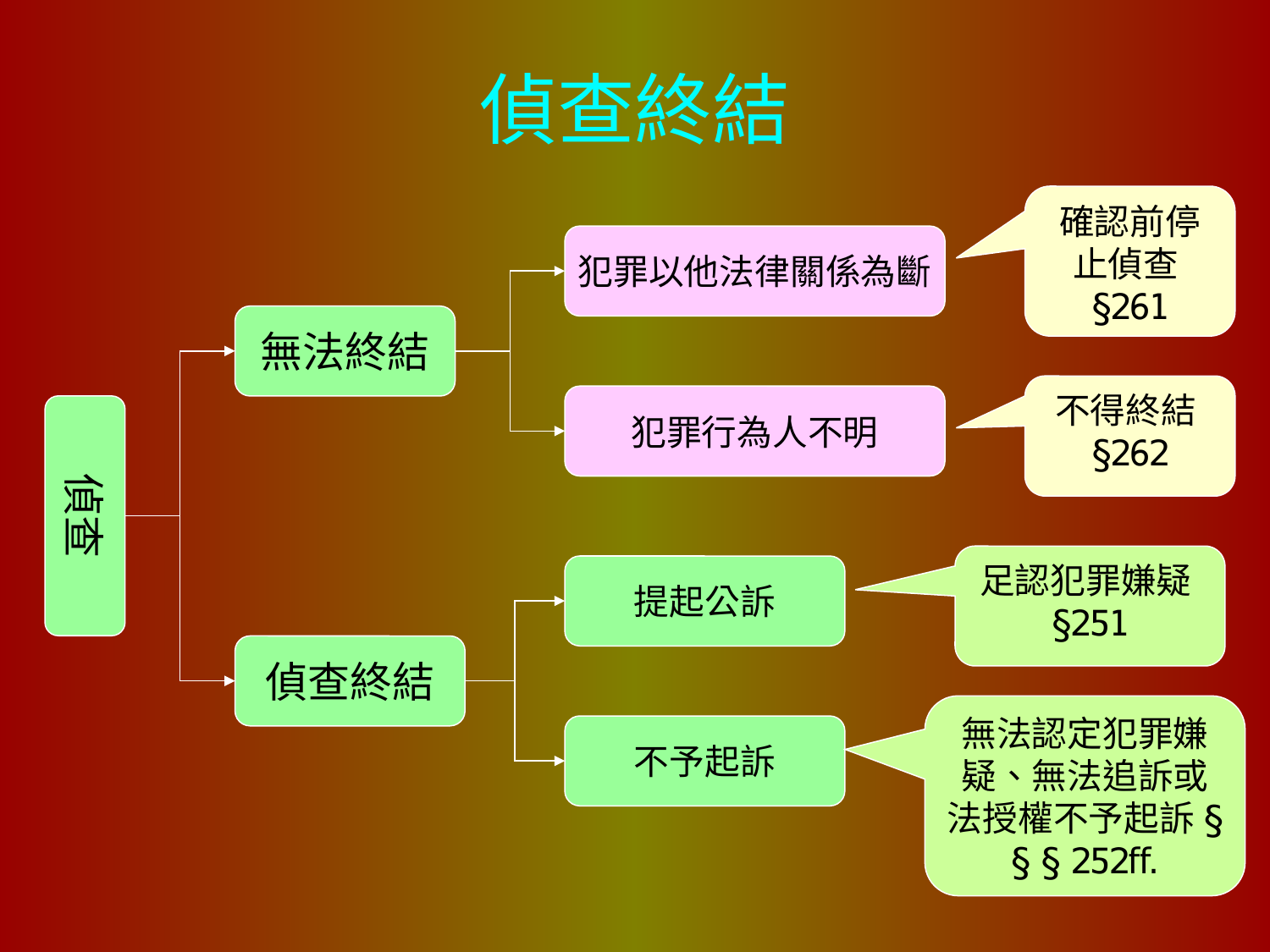

# 偵查終結
確認前停止偵查§261
犯罪以他法律關係為斷
無法終結
不得終結§262
犯罪行為人不明
偵查
足認犯罪嫌疑§251
提起公訴
偵查終結
無法認定犯罪嫌疑、無法追訴或法授權不予起訴§ § § 252ff.
不予起訴